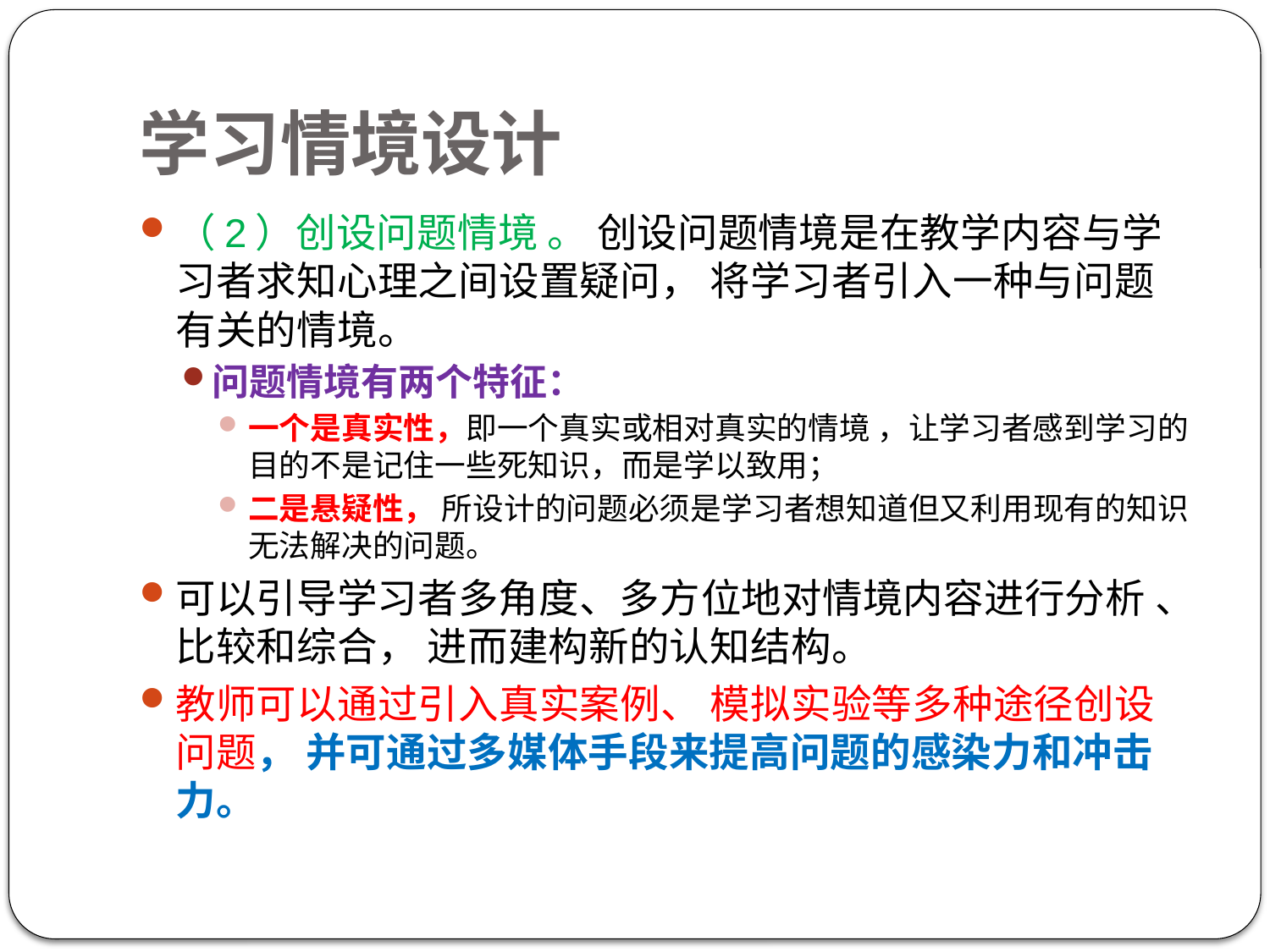

# 学习情境设计
（2）创设问题情境 。 创设问题情境是在教学内容与学习者求知心理之间设置疑问， 将学习者引入一种与问题有关的情境。
问题情境有两个特征：
一个是真实性，即一个真实或相对真实的情境 ，让学习者感到学习的目的不是记住一些死知识，而是学以致用；
二是悬疑性， 所设计的问题必须是学习者想知道但又利用现有的知识无法解决的问题。
可以引导学习者多角度、多方位地对情境内容进行分析 、比较和综合， 进而建构新的认知结构。
教师可以通过引入真实案例、 模拟实验等多种途径创设问题， 并可通过多媒体手段来提高问题的感染力和冲击力。